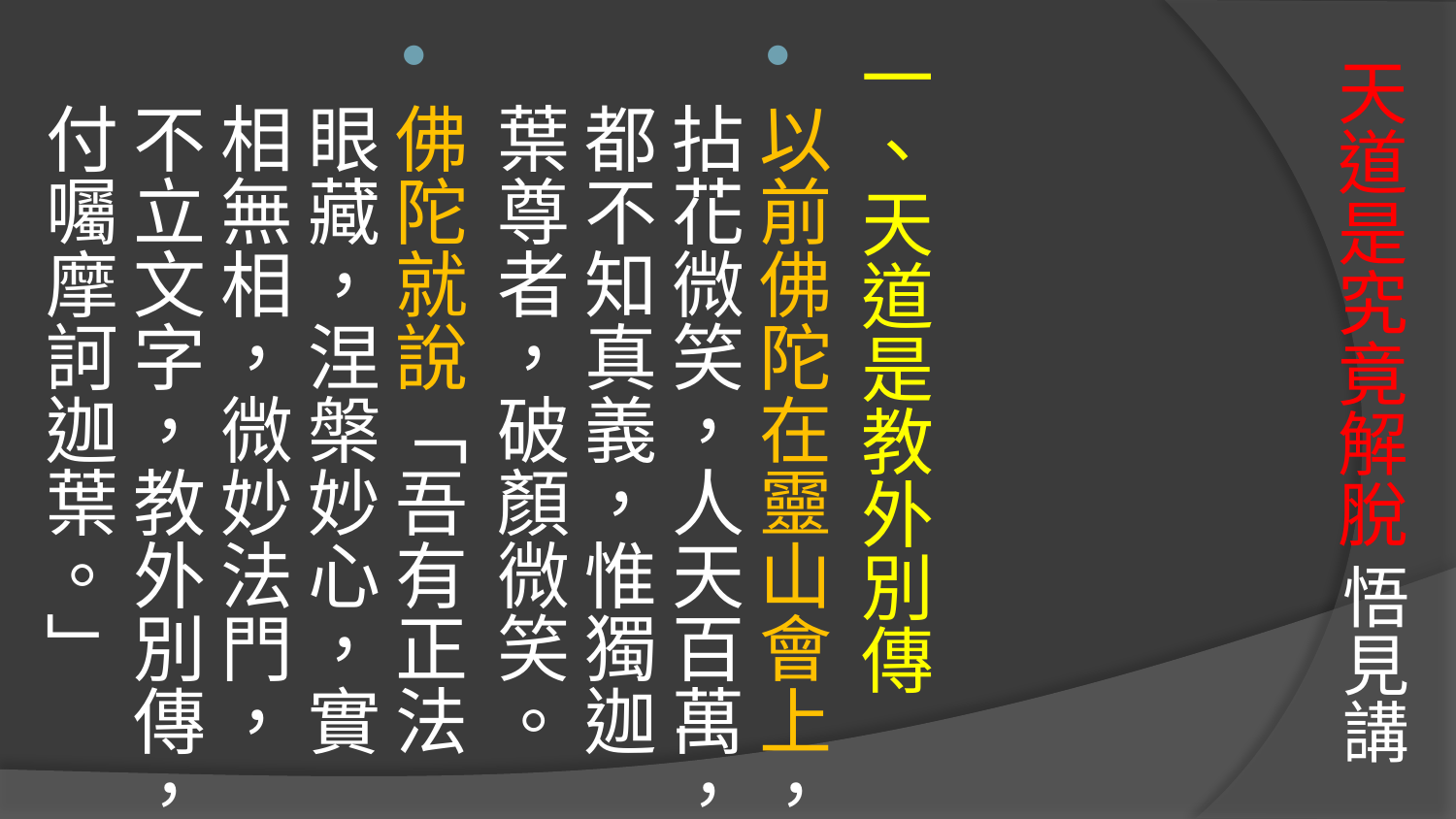

一、天道是教外別傳
以前佛陀在靈山會上，拈花微笑，人天百萬，都不知真義，惟獨迦葉尊者，破顏微笑。
佛陀就說「吾有正法眼藏，涅槃妙心，實相無相，微妙法門，不立文字，教外別傳，付囑摩訶迦葉。」
# 天道是究竟解脫 悟見講